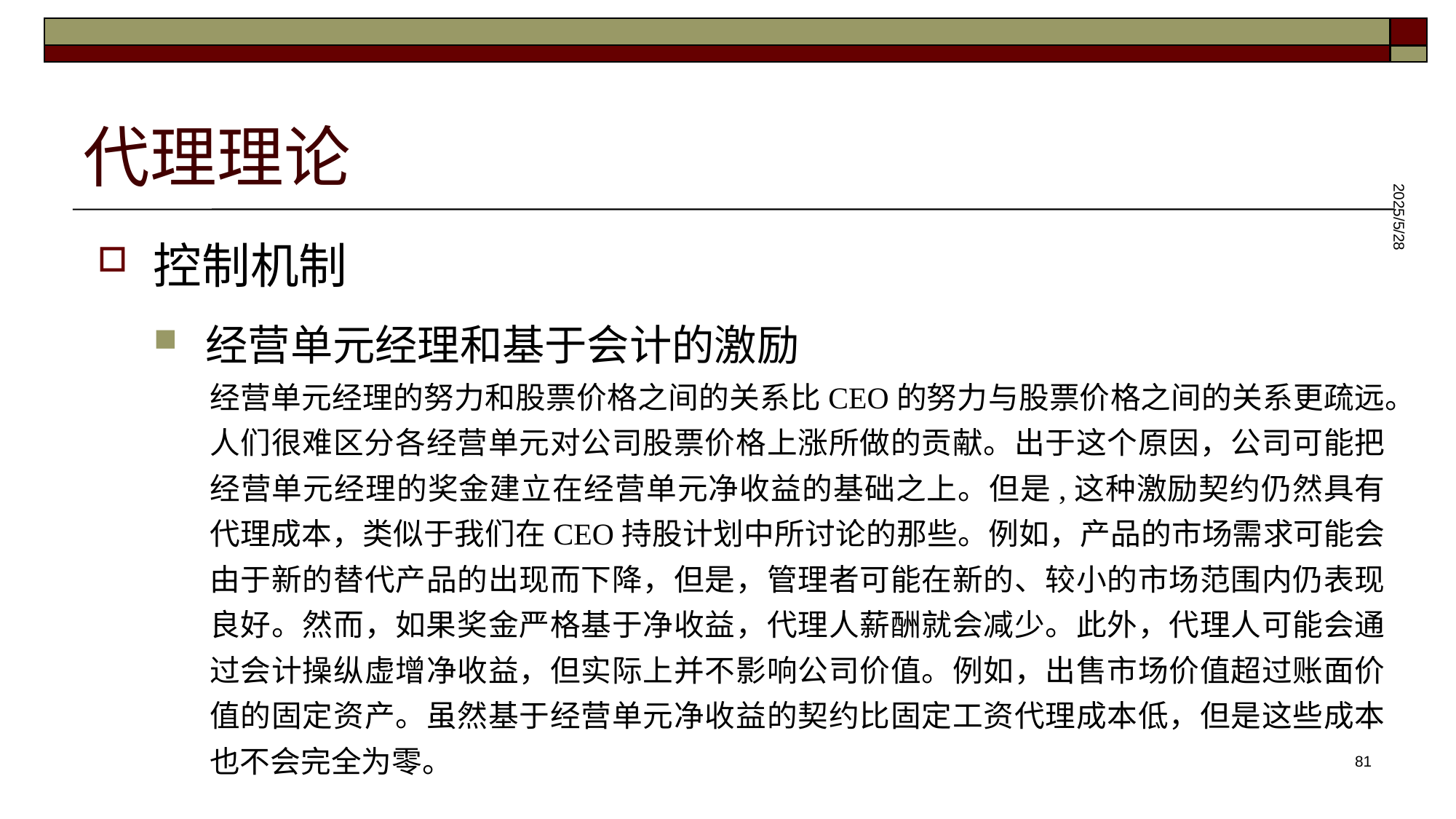

# 代理理论
控制机制
经营单元经理和基于会计的激励
经营单元经理的努力和股票价格之间的关系比CEO的努力与股票价格之间的关系更疏远。人们很难区分各经营单元对公司股票价格上涨所做的贡献。出于这个原因，公司可能把经营单元经理的奖金建立在经营单元净收益的基础之上。但是,这种激励契约仍然具有代理成本，类似于我们在CEO持股计划中所讨论的那些。例如，产品的市场需求可能会由于新的替代产品的出现而下降，但是，管理者可能在新的、较小的市场范围内仍表现良好。然而，如果奖金严格基于净收益，代理人薪酬就会减少。此外，代理人可能会通过会计操纵虚增净收益，但实际上并不影响公司价值。例如，出售市场价值超过账面价值的固定资产。虽然基于经营单元净收益的契约比固定工资代理成本低，但是这些成本也不会完全为零。

2025/5/28
81